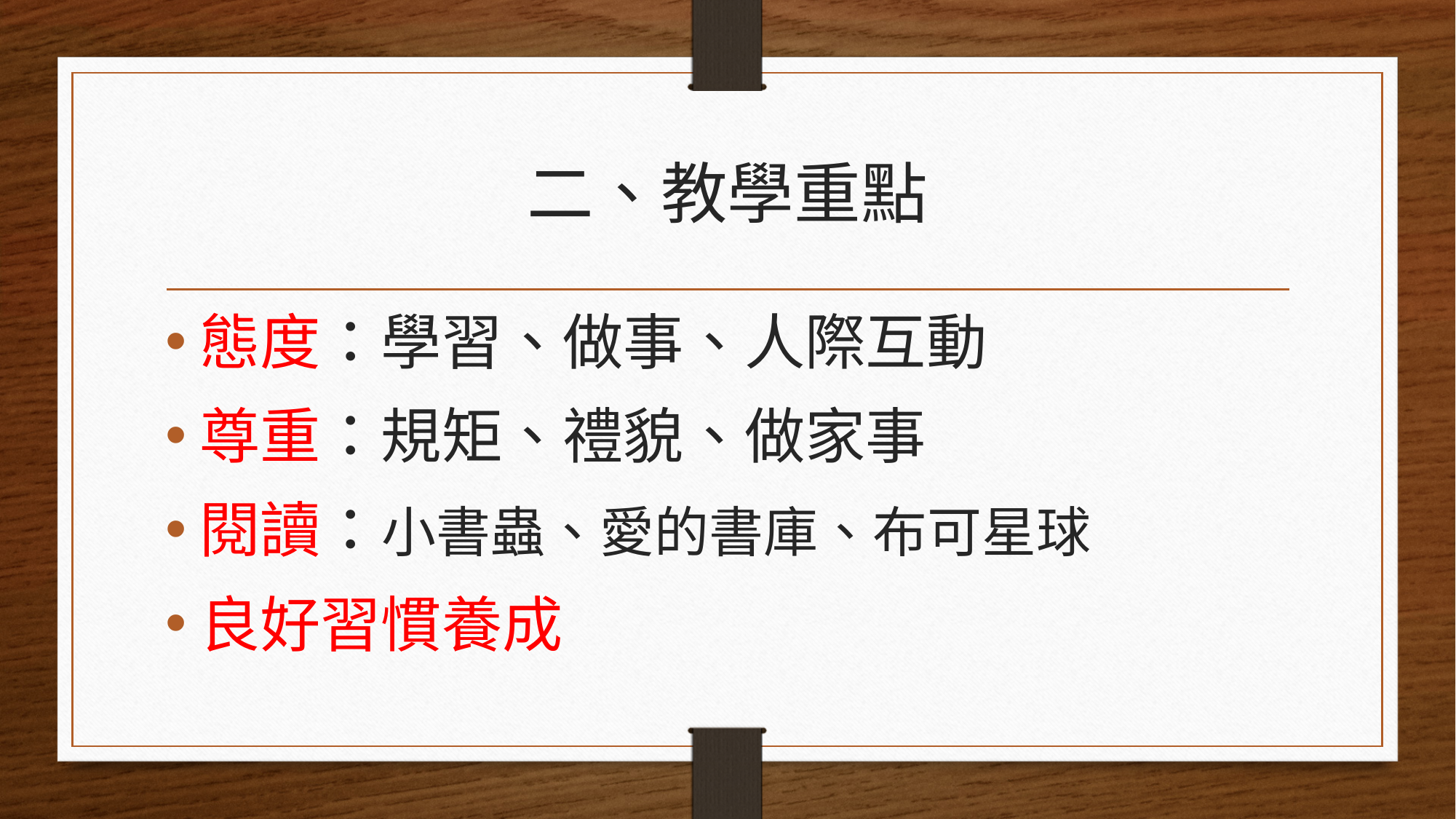

# 二、教學重點
態度：學習、做事、人際互動
尊重：規矩、禮貌、做家事
閱讀：小書蟲、愛的書庫、布可星球
良好習慣養成